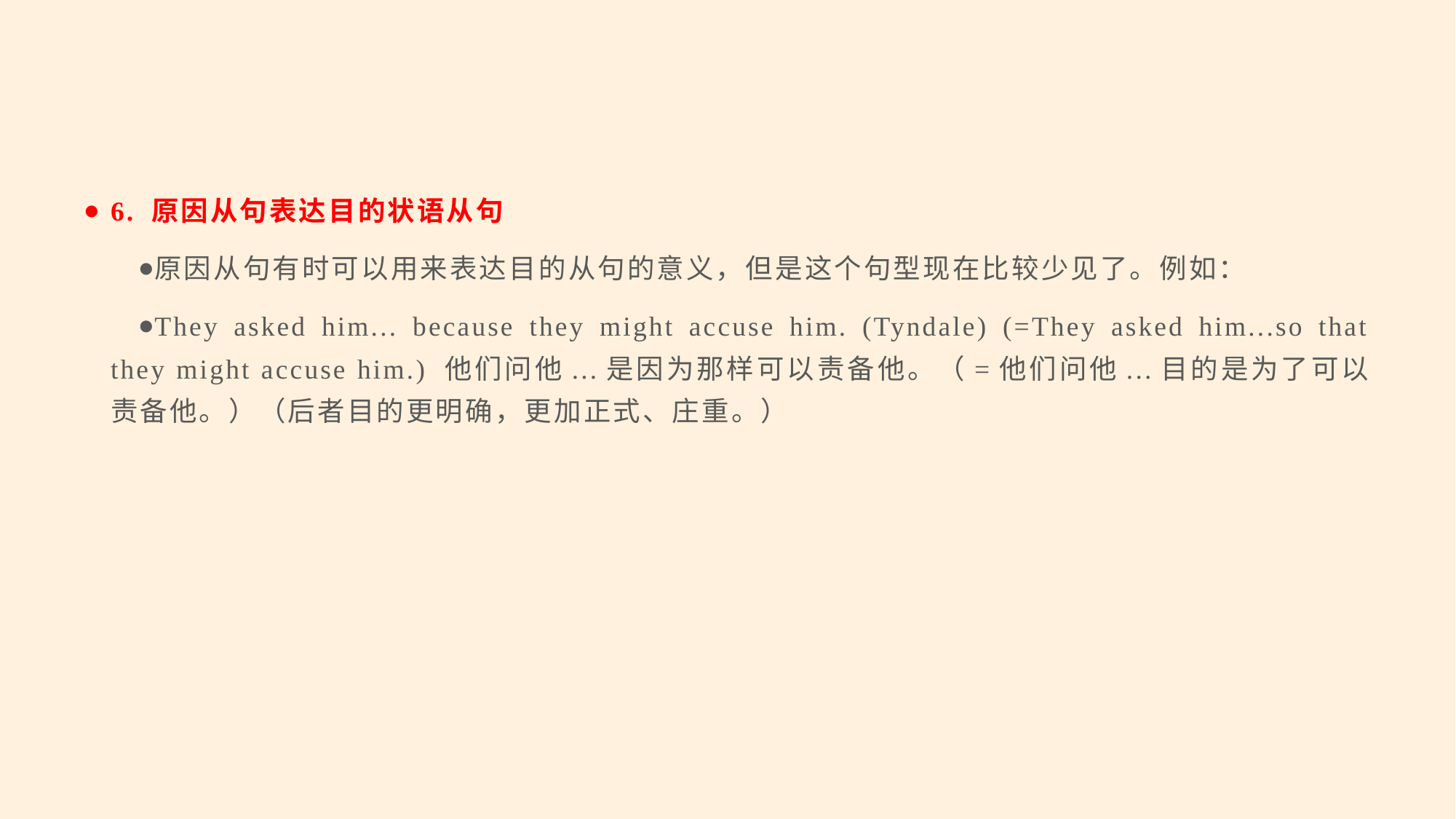

#
6. 原因从句表达目的状语从句
原因从句有时可以用来表达目的从句的意义，但是这个句型现在比较少见了。例如：
They asked him... because they might accuse him. (Tyndale) (=They asked him...so that they might accuse him.) 他们问他...是因为那样可以责备他。（=他们问他...目的是为了可以责备他。）（后者目的更明确，更加正式、庄重。）